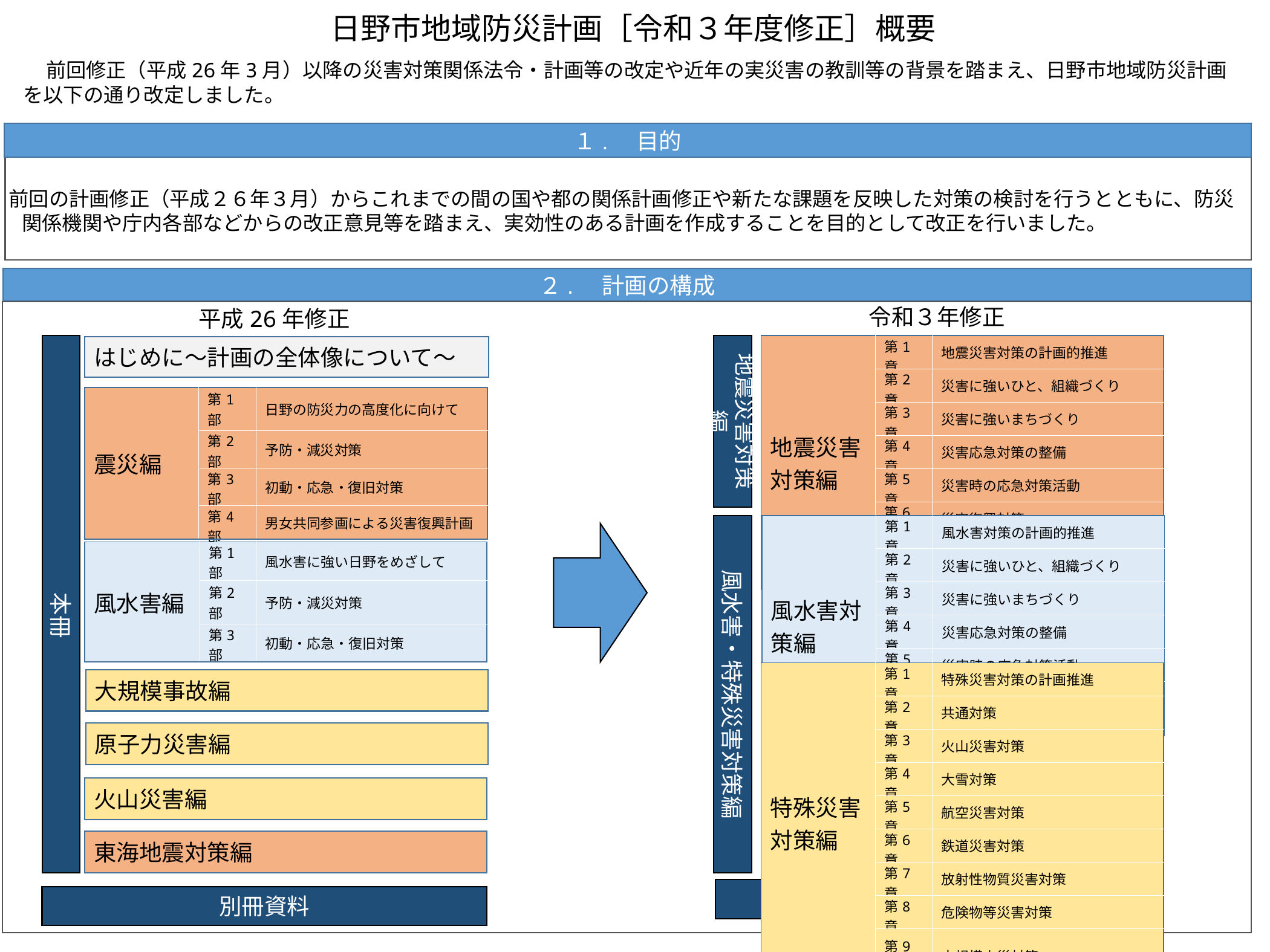

日野市地域防災計画［令和３年度修正］概要
　前回修正（平成26年3月）以降の災害対策関係法令・計画等の改定や近年の実災害の教訓等の背景を踏まえ、日野市地域防災計画を以下の通り改定しました。

１.　目的
前回の計画修正（平成２６年３月）からこれまでの間の国や都の関係計画修正や新たな課題を反映した対策の検討を行うとともに、防災関係機関や庁内各部などからの改正意見等を踏まえ、実効性のある計画を作成することを目的として改正を行いました。

２.　計画の構成
令和３年修正
平成26年修正

　本冊
地震災害対策編
| 地震災害対策編 | 第1章 | 地震災害対策の計画的推進 |
| --- | --- | --- |
|  | 第2章 | 災害に強いひと、組織づくり |
|  | 第3章 | 災害に強いまちづくり |
|  | 第4章 | 災害応急対策の整備 |
|  | 第5章 | 災害時の応急対策活動 |
|  | 第6章 | 災害復興対策 |
|  | 第7章 | 南海トラフ地震対策 |
はじめに～計画の全体像について～
| 震災編 | 第1部 | 日野の防災力の高度化に向けて |
| --- | --- | --- |
|  | 第2部 | 予防・減災対策 |
|  | 第3部 | 初動・応急・復旧対策 |
|  | 第4部 | 男女共同参画による災害復興計画 |
風水害・特殊災害対策編
| 風水害対策編 | 第1章 | 風水害対策の計画的推進 |
| --- | --- | --- |
|  | 第2章 | 災害に強いひと、組織づくり |
|  | 第3章 | 災害に強いまちづくり |
|  | 第4章 | 災害応急対策の整備 |
|  | 第5章 | 災害時の応急対策活動 |
|  | 第6章 | 災害復興対策 |

| 風水害編 | 第1部 | 風水害に強い日野をめざして |
| --- | --- | --- |
|  | 第2部 | 予防・減災対策 |
|  | 第3部 | 初動・応急・復旧対策 |
| 特殊災害対策編 | 第1章 | 特殊災害対策の計画推進 |
| --- | --- | --- |
|  | 第2章 | 共通対策 |
|  | 第3章 | 火山災害対策 |
|  | 第4章 | 大雪対策 |
|  | 第5章 | 航空災害対策 |
|  | 第6章 | 鉄道災害対策 |
|  | 第7章 | 放射性物質災害対策 |
|  | 第8章 | 危険物等災害対策 |
|  | 第9章 | 大規模火災対策 |
大規模事故編
原子力災害編
火山災害編
東海地震対策編
別冊資料
別冊資料